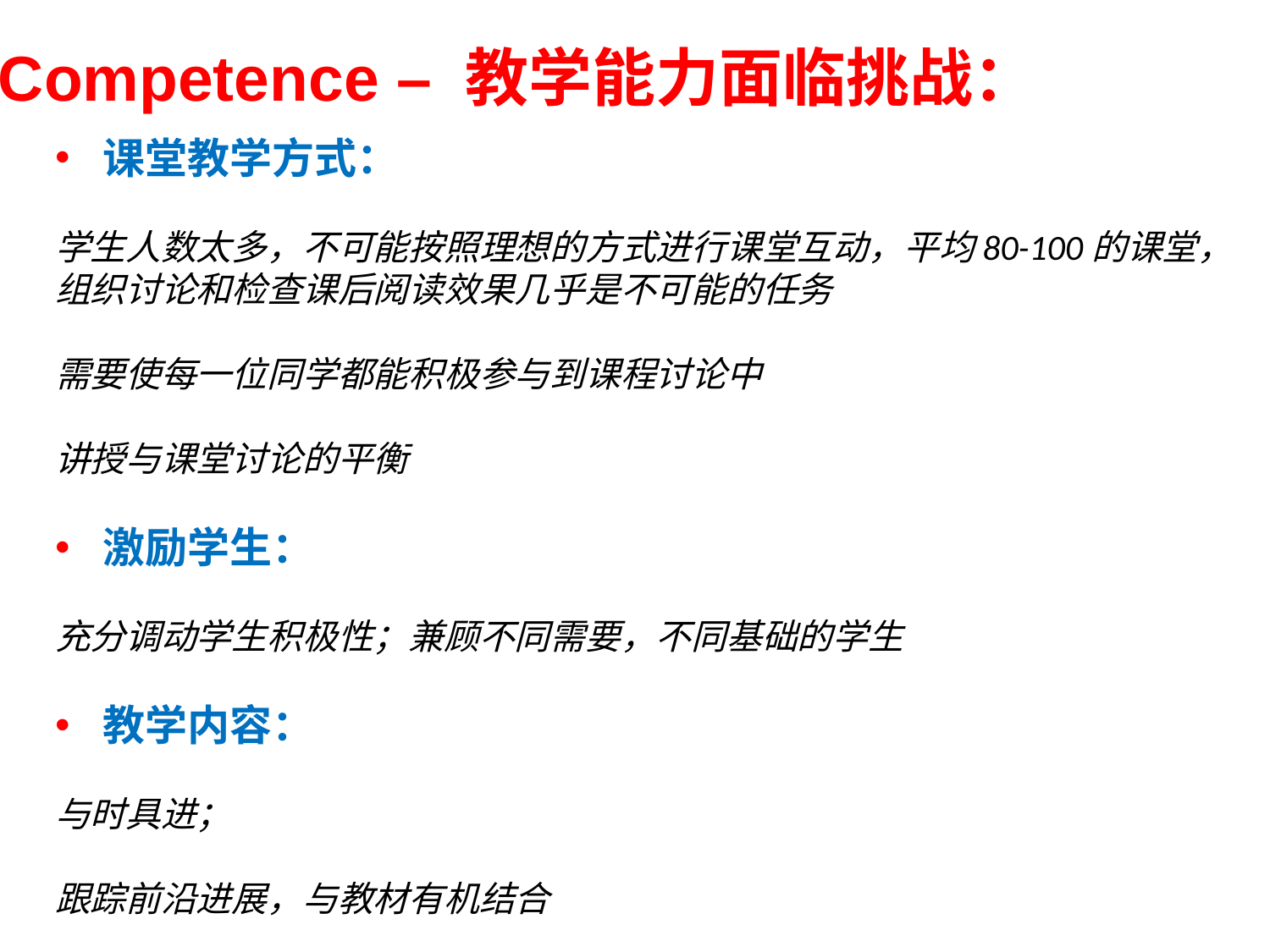

# Competence – 教学能力面临挑战：

课堂教学方式：
学生人数太多，不可能按照理想的方式进行课堂互动，平均80-100的课堂，组织讨论和检查课后阅读效果几乎是不可能的任务
需要使每一位同学都能积极参与到课程讨论中
讲授与课堂讨论的平衡
激励学生：
充分调动学生积极性；兼顾不同需要，不同基础的学生
教学内容：
与时具进；
跟踪前沿进展，与教材有机结合